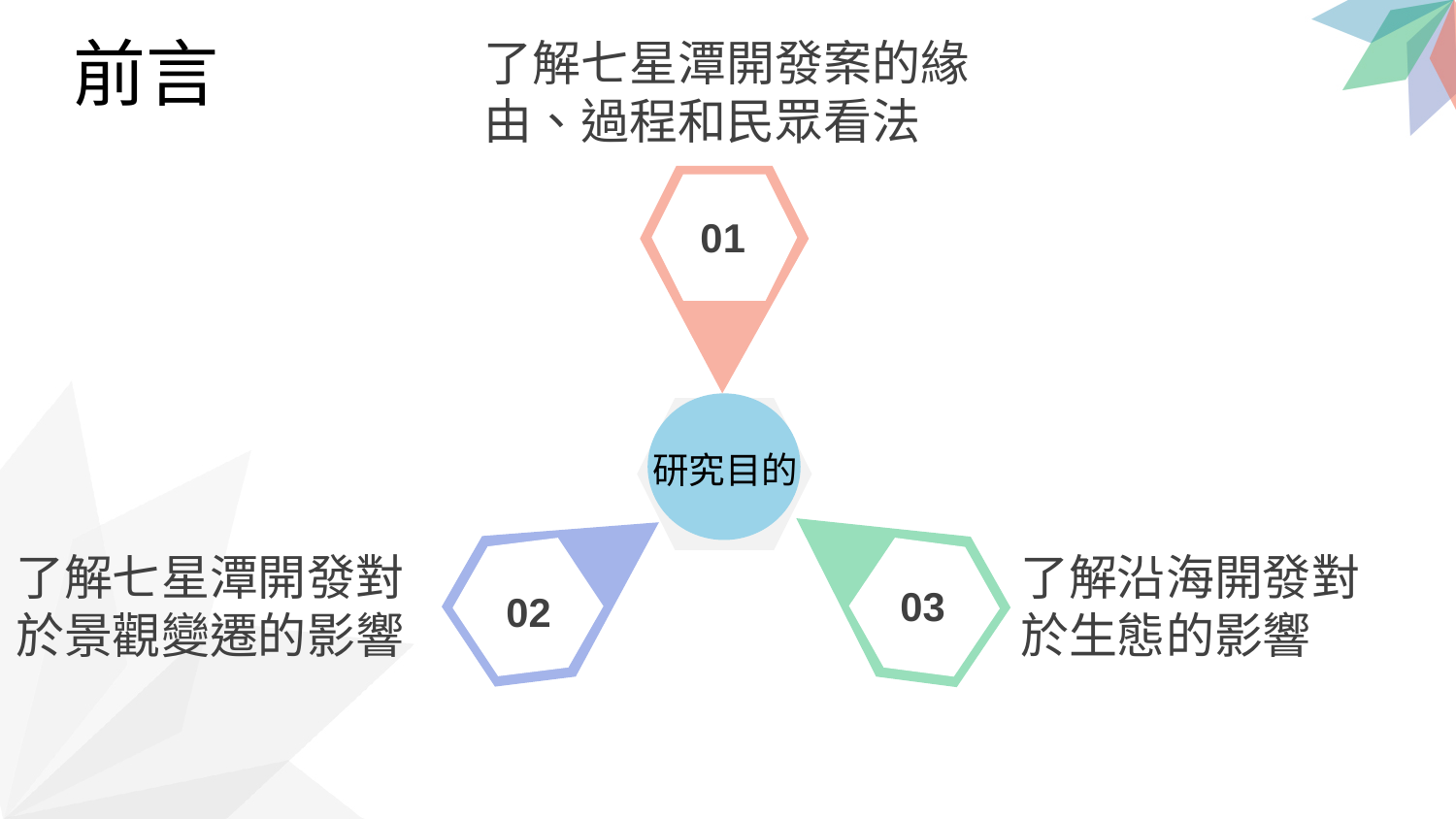

前言
了解七星潭開發案的緣由、過程和民眾看法

01

研究目的

了解七星潭開發對於景觀變遷的影響
了解沿海開發對於生態的影響
03
02